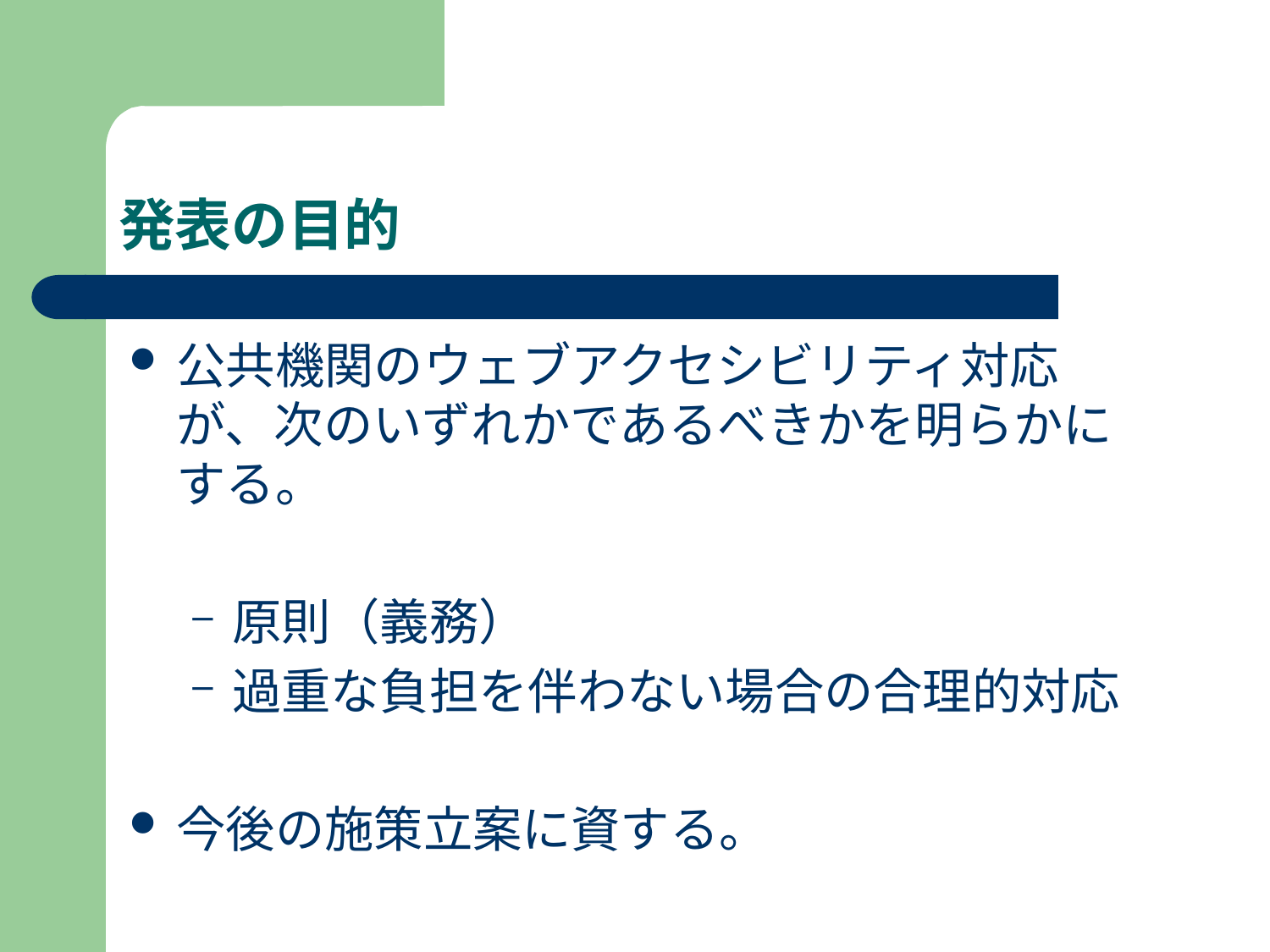

# 発表の目的
公共機関のウェブアクセシビリティ対応が、次のいずれかであるべきかを明らかにする。

原則（義務）
過重な負担を伴わない場合の合理的対応

今後の施策立案に資する。